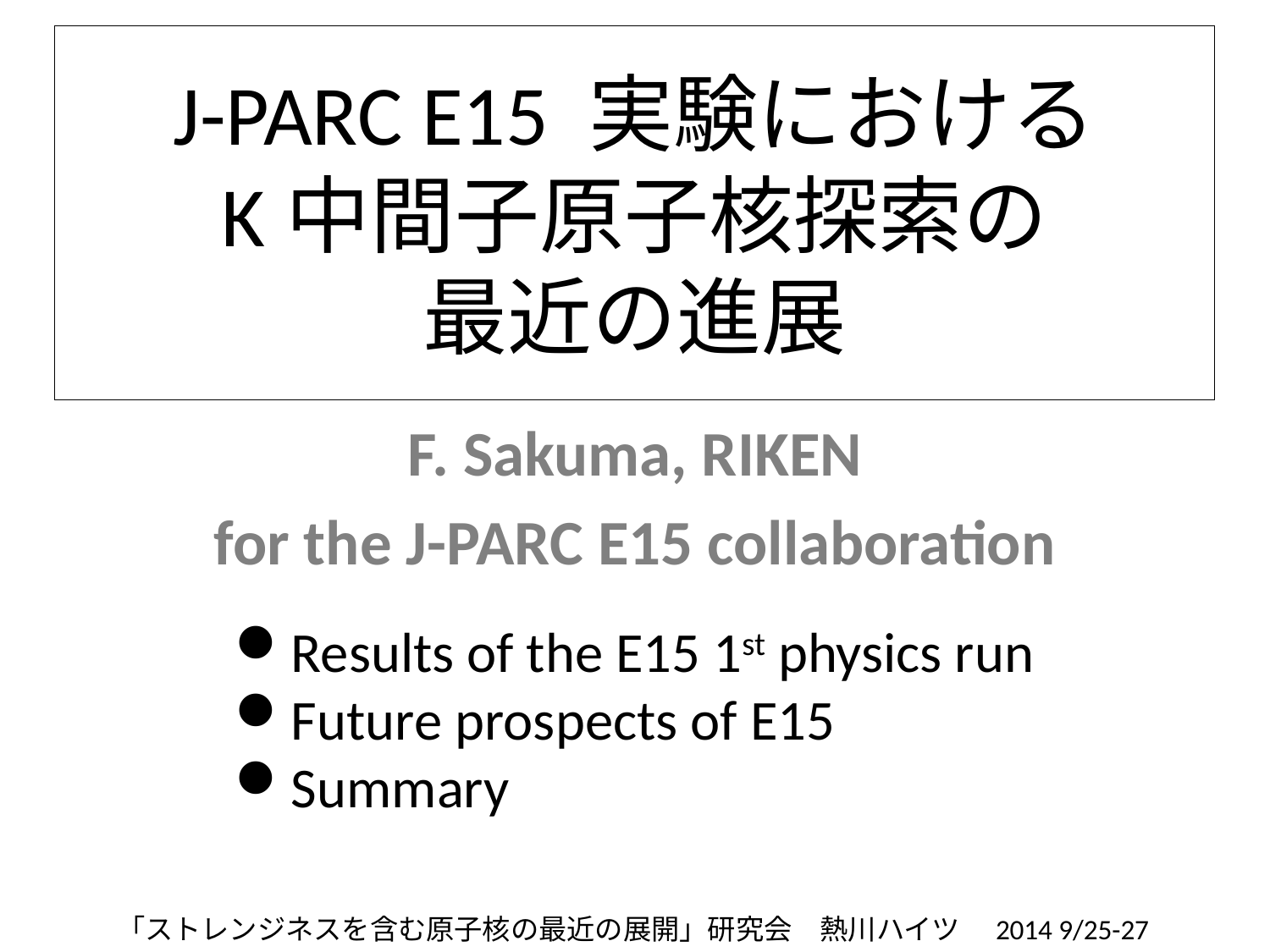

# J-PARC E15 実験における K中間子原子核探索の 最近の進展
F. Sakuma, RIKEN
for the J-PARC E15 collaboration
Results of the E15 1st physics run
Future prospects of E15
Summary
「ストレンジネスを含む原子核の最近の展開」研究会　熱川ハイツ　2014 9/25-27